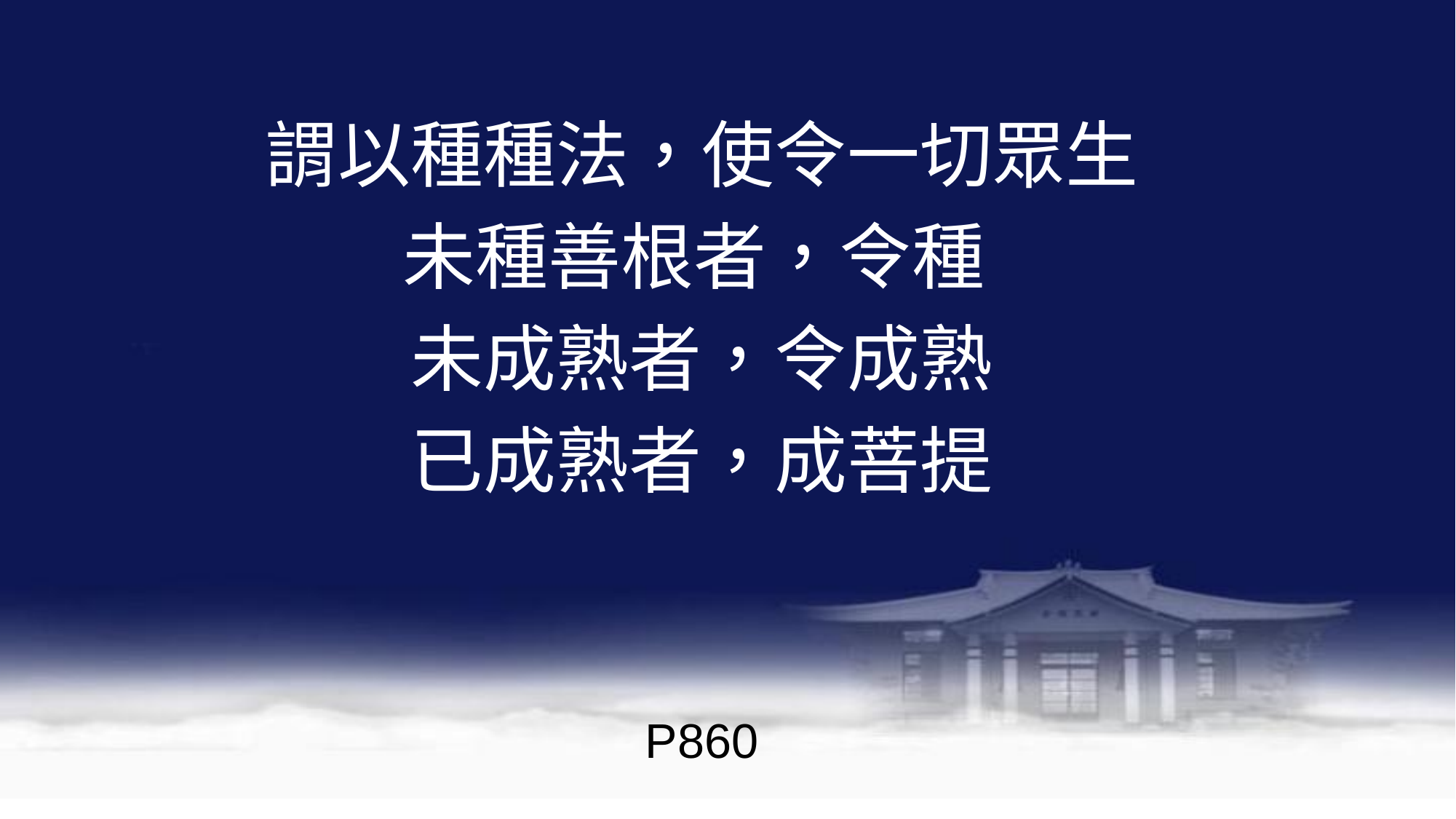

謂以種種法，使令一切眾生
未種善根者，令種
未成熟者，令成熟
已成熟者，成菩提

P860